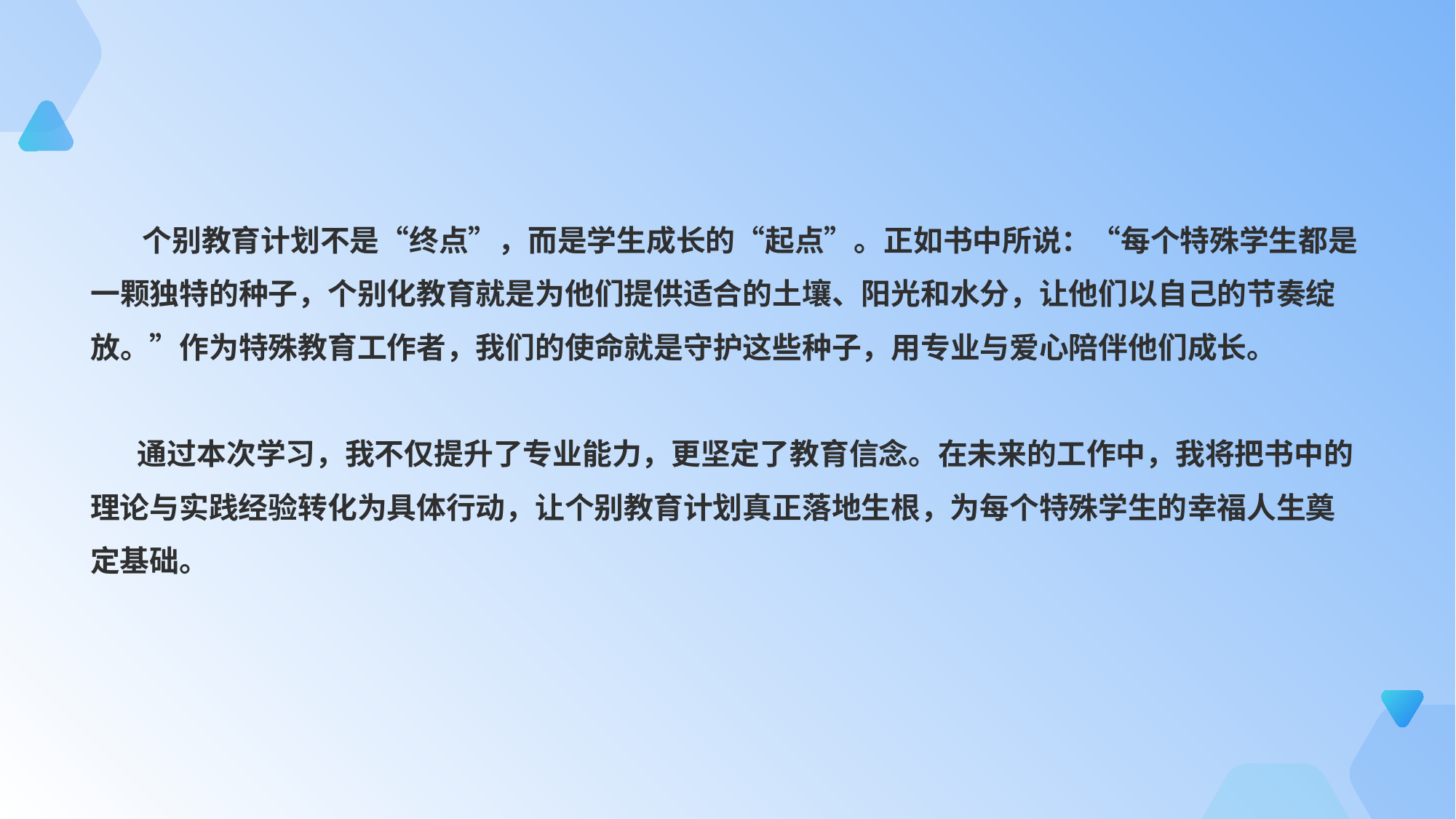

# 个别教育计划不是“终点”，而是学生成长的“起点”。正如书中所说：“每个特殊学生都是一颗独特的种子，个别化教育就是为他们提供适合的土壤、阳光和水分，让他们以自己的节奏绽放。”作为特殊教育工作者，我们的使命就是守护这些种子，用专业与爱心陪伴他们成长。 通过本次学习，我不仅提升了专业能力，更坚定了教育信念。在未来的工作中，我将把书中的理论与实践经验转化为具体行动，让个别教育计划真正落地生根，为每个特殊学生的幸福人生奠定基础。